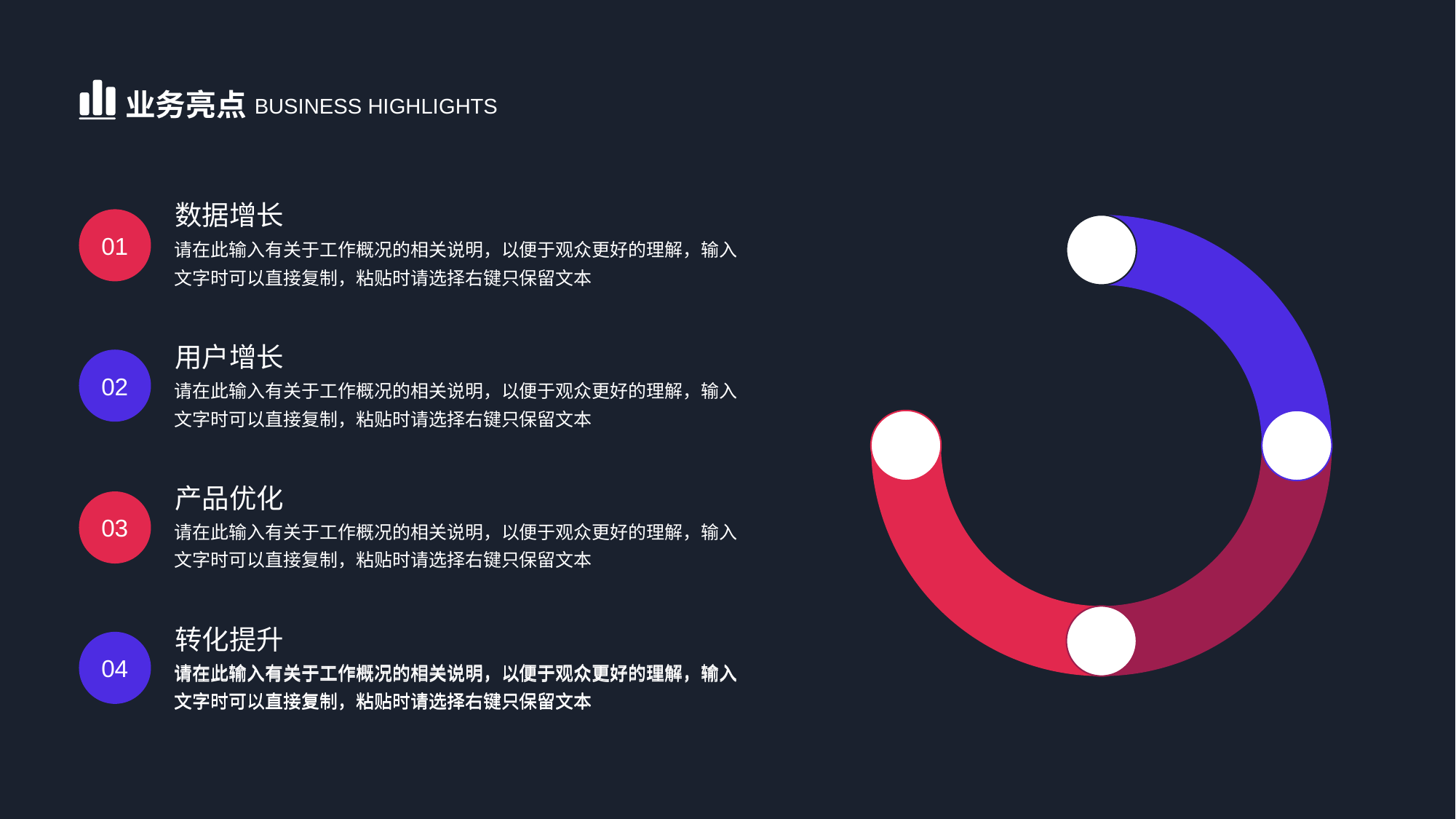

业务亮点
BUSINESS HIGHLIGHTS
数据增长
01

请在此输入有关于工作概况的相关说明，以便于观众更好的理解，输入文字时可以直接复制，粘贴时请选择右键只保留文本
用户增长
02
请在此输入有关于工作概况的相关说明，以便于观众更好的理解，输入文字时可以直接复制，粘贴时请选择右键只保留文本
产品优化
03
请在此输入有关于工作概况的相关说明，以便于观众更好的理解，输入文字时可以直接复制，粘贴时请选择右键只保留文本
转化提升
04
请在此输入有关于工作概况的相关说明，以便于观众更好的理解，输入文字时可以直接复制，粘贴时请选择右键只保留文本
请在此输入有关于工作概况的相关说明，以便于观众更好的理解，输入文字时可以直接复制，粘贴时请选择右键只保留文本